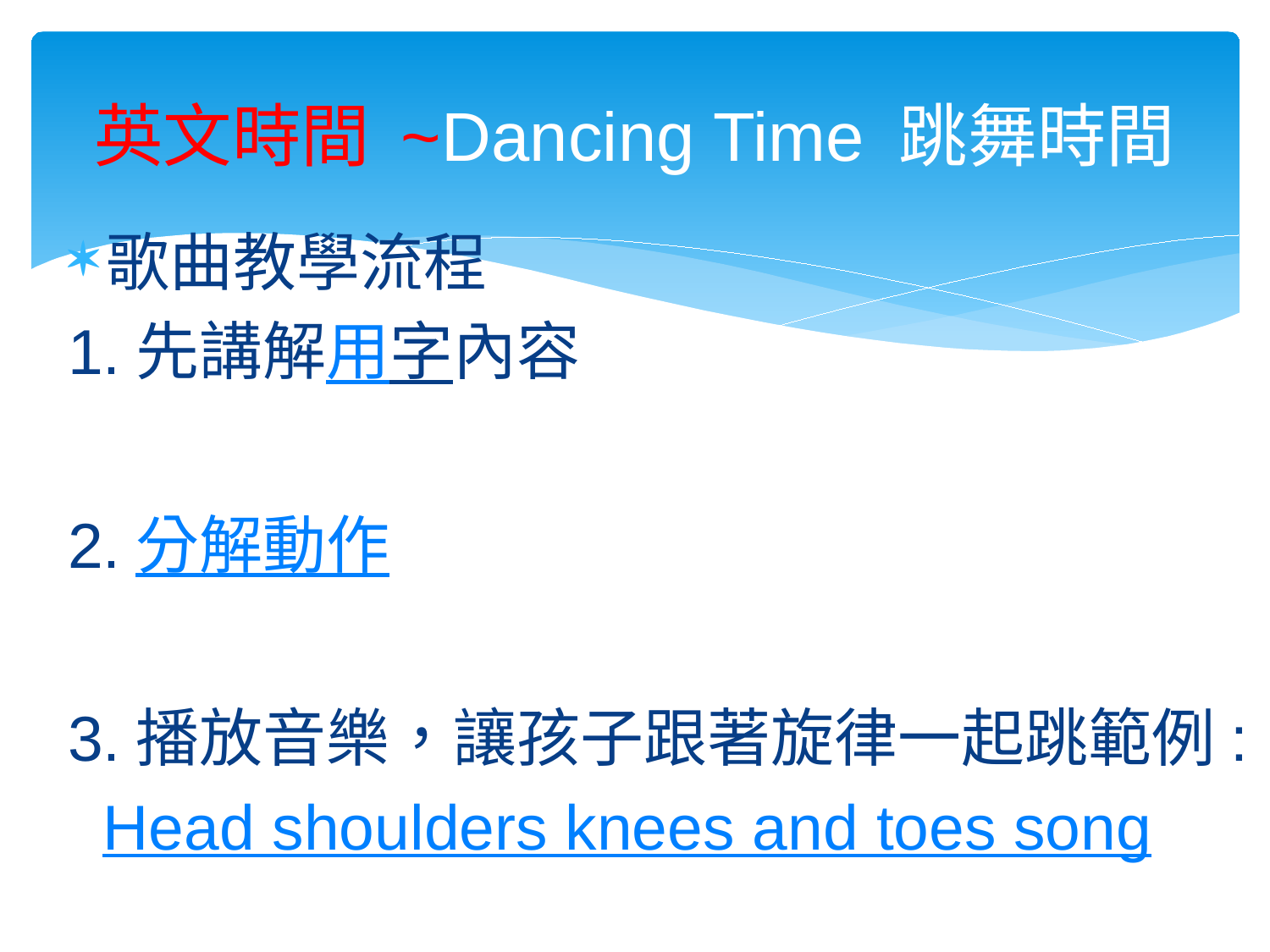

# 英文時間 ~Dancing Time 跳舞時間
歌曲教學流程
1.先講解用字內容

2.分解動作

3.播放音樂，讓孩子跟著旋律一起跳範例:
  Head shoulders knees and toes song